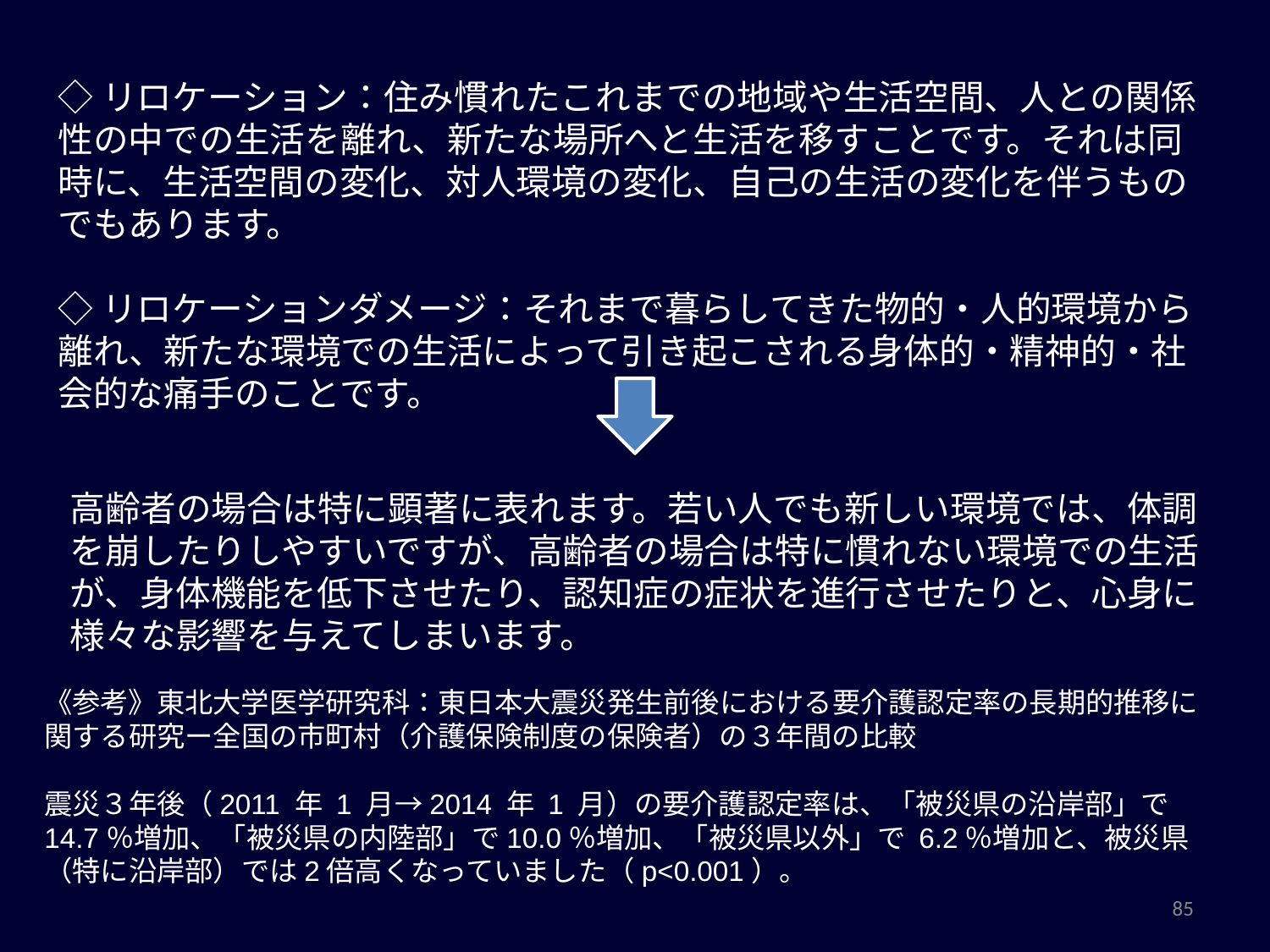

◇リロケーション：住み慣れたこれまでの地域や生活空間、人との関係性の中での生活を離れ、新たな場所へと生活を移すことです。それは同時に、生活空間の変化、対人環境の変化、自己の生活の変化を伴うものでもあります。

◇リロケーションダメージ：それまで暮らしてきた物的・人的環境から離れ、新たな環境での生活によって引き起こされる身体的・精神的・社会的な痛手のことです。

高齢者の場合は特に顕著に表れます。若い人でも新しい環境では、体調を崩したりしやすいですが、高齢者の場合は特に慣れない環境での生活が、身体機能を低下させたり、認知症の症状を進行させたりと、心身に様々な影響を与えてしまいます。
《参考》東北大学医学研究科：東日本大震災発生前後における要介護認定率の長期的推移に関する研究ー全国の市町村（介護保険制度の保険者）の３年間の比較

震災３年後（2011 年 1 月→2014 年 1 月）の要介護認定率は、「被災県の沿岸部」で 14.7％増加、「被災県の内陸部」で10.0％増加、「被災県以外」で 6.2％増加と、被災県（特に沿岸部）では2倍高くなっていました（p<0.001）。
85